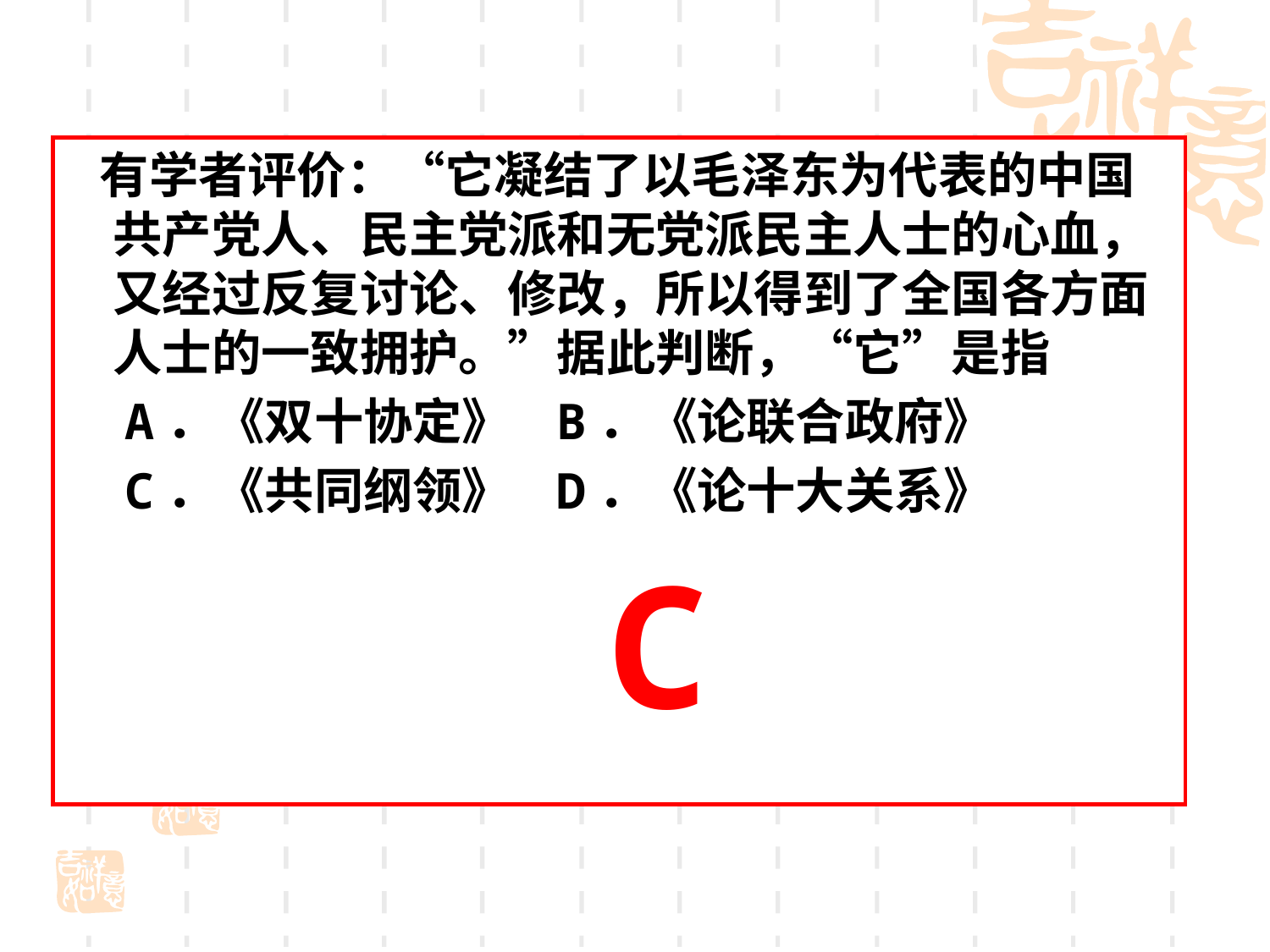

有学者评价：“它凝结了以毛泽东为代表的中国共产党人、民主党派和无党派民主人士的心血，又经过反复讨论、修改，所以得到了全国各方面人士的一致拥护。”据此判断，“它”是指
  A．《双十协定》   B．《论联合政府》
  C．《共同纲领》   D．《论十大关系》
C